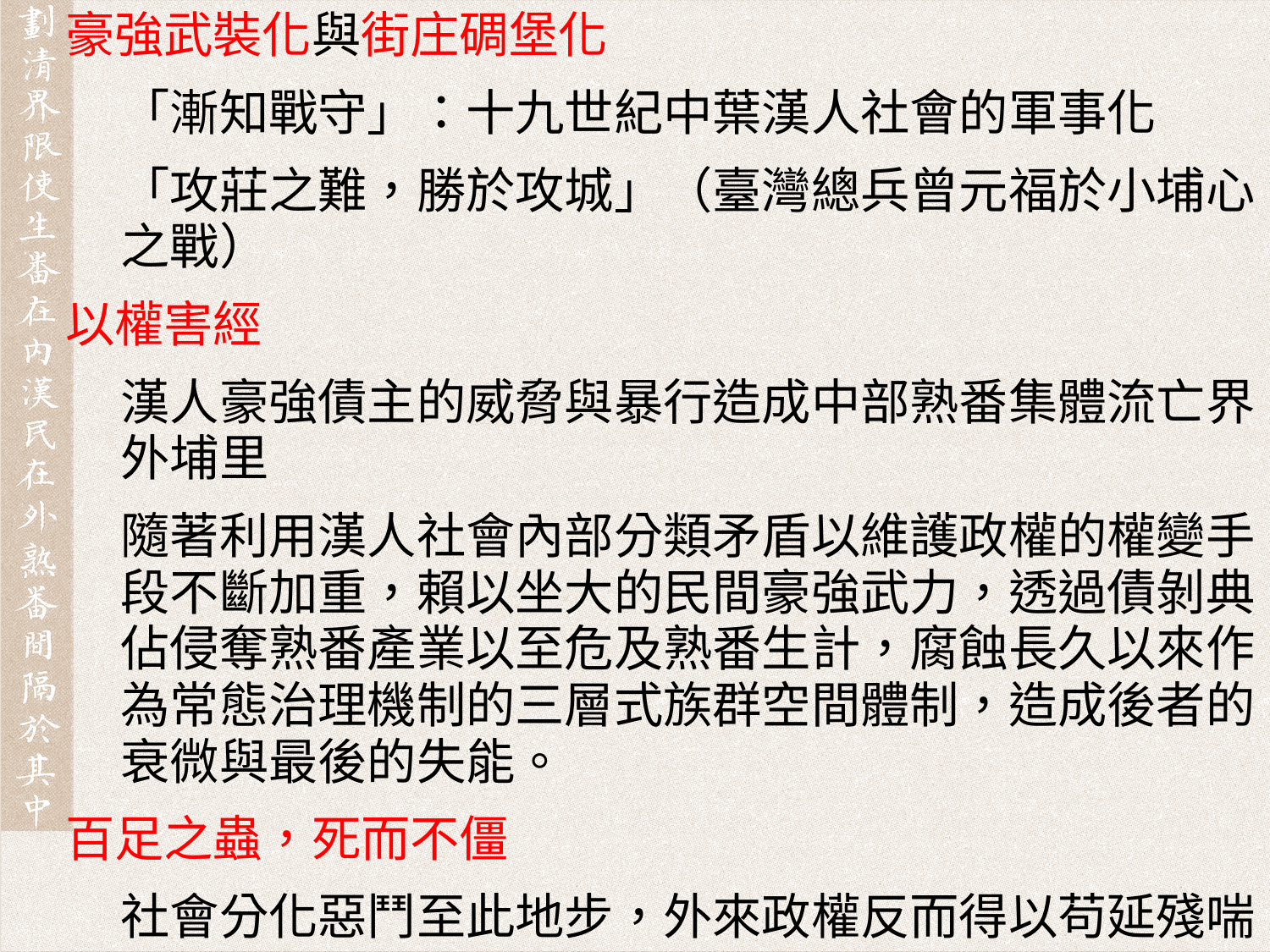

豪強武裝化與街庄碉堡化
「漸知戰守」：十九世紀中葉漢人社會的軍事化
「攻莊之難，勝於攻城」（臺灣總兵曾元福於小埔心之戰）
以權害經
漢人豪強債主的威脅與暴行造成中部熟番集體流亡界外埔里
隨著利用漢人社會內部分類矛盾以維護政權的權變手段不斷加重，賴以坐大的民間豪強武力，透過債剝典佔侵奪熟番產業以至危及熟番生計，腐蝕長久以來作為常態治理機制的三層式族群空間體制，造成後者的衰微與最後的失能。
百足之蟲，死而不僵
社會分化惡鬥至此地步，外來政權反而得以苟延殘喘